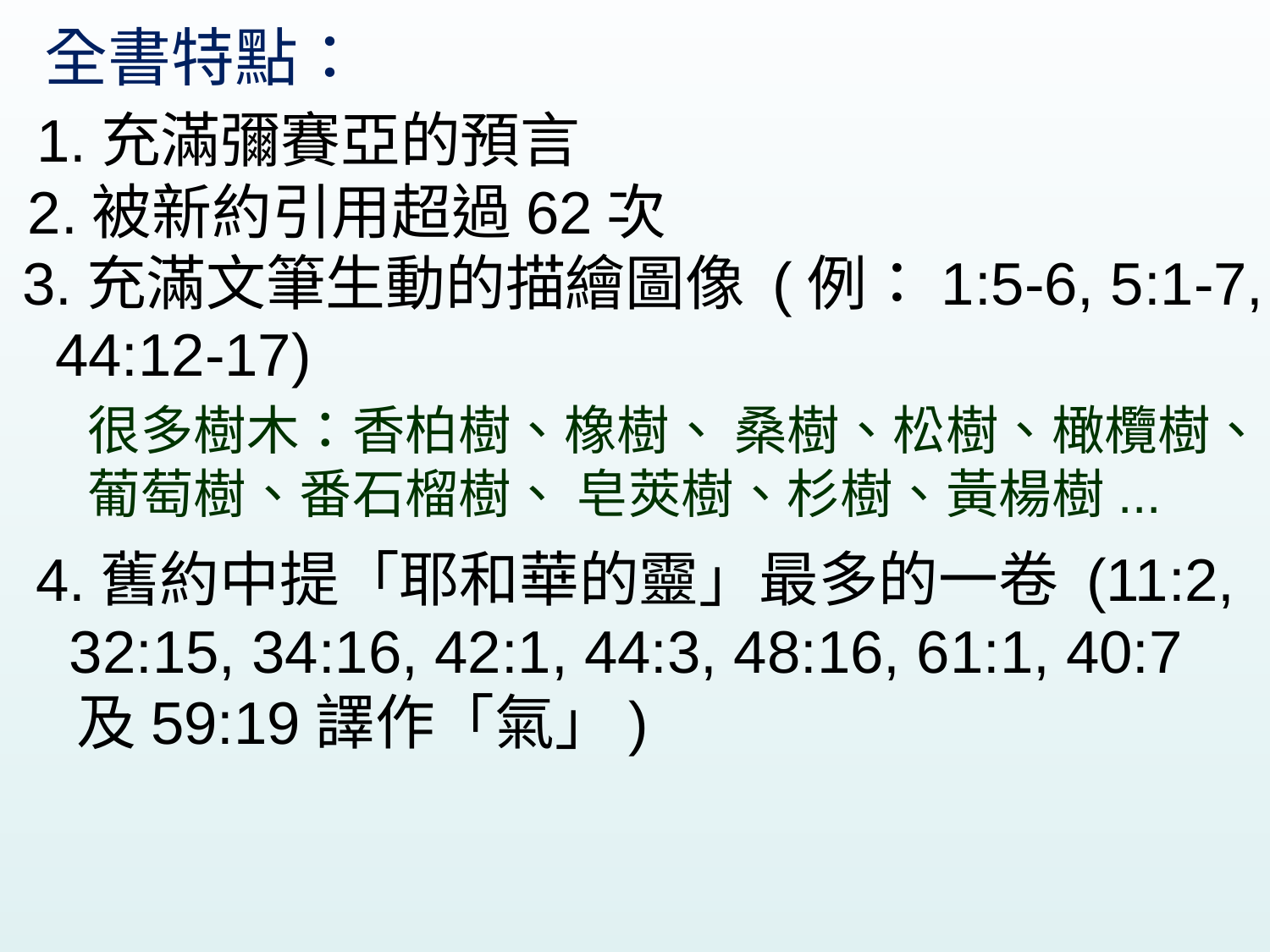

全書特點：
1.充滿彌賽亞的預言
2.被新約引用超過62次
3.充滿文筆生動的描繪圖像 (例：1:5-6, 5:1-7,
  44:12-17)
很多樹木：香柏樹、橡樹、 桑樹、松樹、橄欖樹、
葡萄樹、番石榴樹、 皂莢樹、杉樹、黃楊樹...
4.舊約中提「耶和華的靈」最多的一卷 (11:2,
  32:15, 34:16, 42:1, 44:3, 48:16, 61:1, 40:7
  及59:19譯作「氣」)